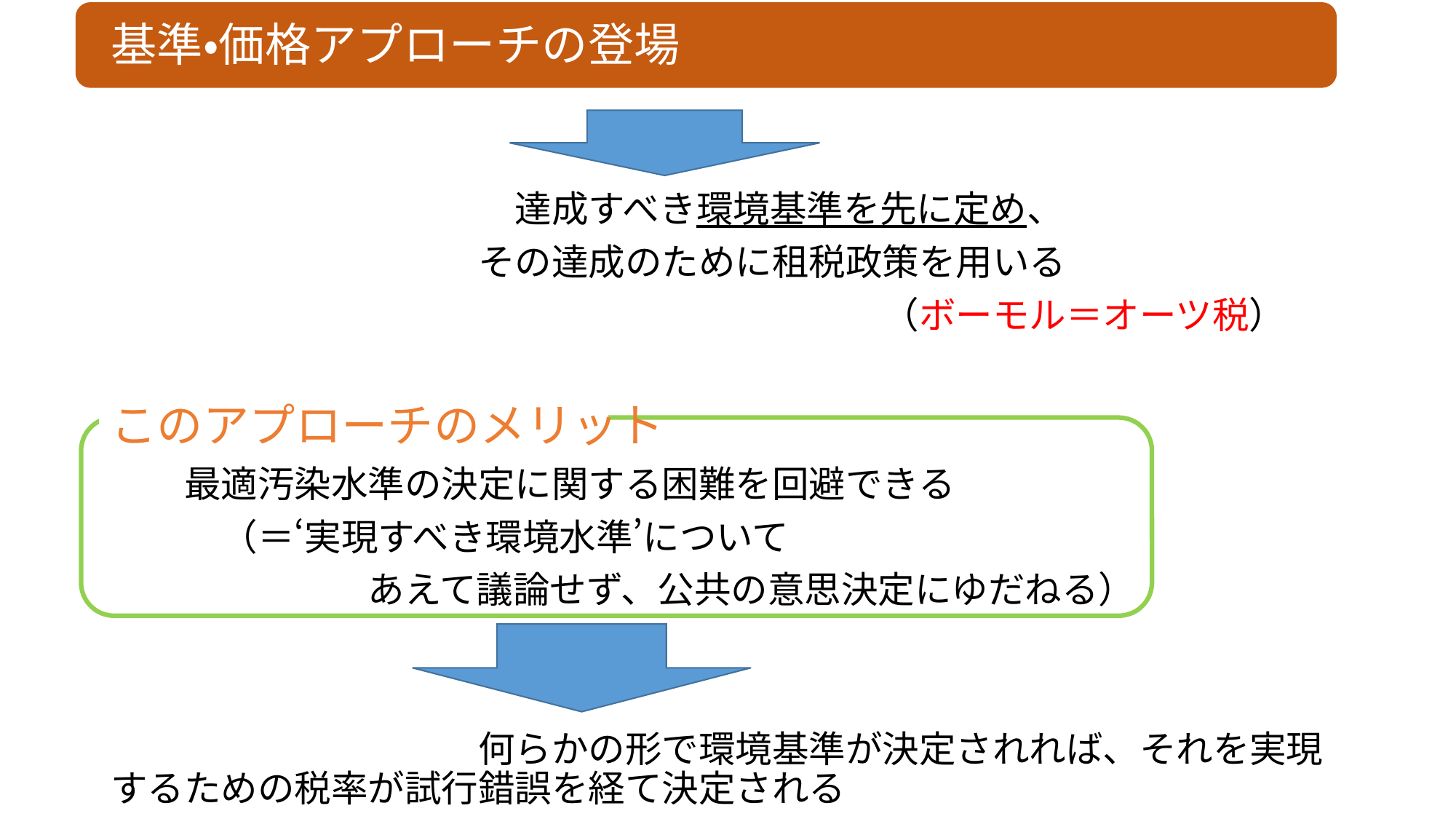

#
基準・価格アプローチの登場

　　　　　　　　　　　達成すべき環境基準を先に定め、
　　　　　　　　　　その達成のために租税政策を用いる
　　　　　　　　　　　　　　　　　　　　　（ボーモル＝オーツ税）

このアプローチのメリット
　　最適汚染水準の決定に関する困難を回避できる
　　　（＝‘実現すべき環境水準’について
　　　　　　　あえて議論せず、公共の意思決定にゆだねる）

　　　　　　　　　　何らかの形で環境基準が決定されれば、それを実現するための税率が試行錯誤を経て決定される